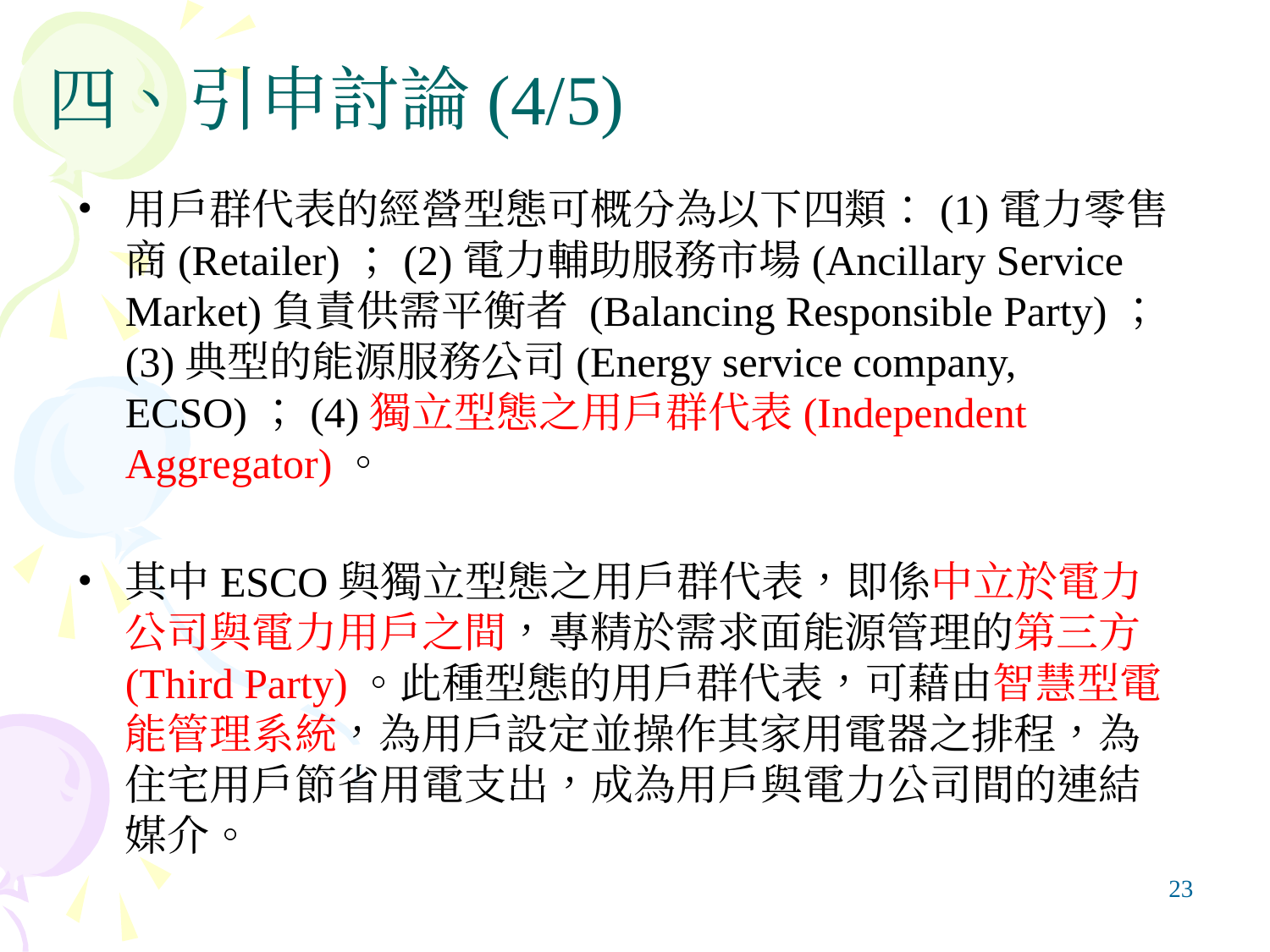

# 四、引申討論(4/5)
用戶群代表的經營型態可概分為以下四類：(1)電力零售商(Retailer)；(2)電力輔助服務市場(Ancillary Service Market)負責供需平衡者 (Balancing Responsible Party)； (3)典型的能源服務公司(Energy service company, ECSO)；(4)獨立型態之用戶群代表(Independent Aggregator)。

其中ESCO與獨立型態之用戶群代表，即係中立於電力公司與電力用戶之間，專精於需求面能源管理的第三方(Third Party)。此種型態的用戶群代表，可藉由智慧型電能管理系統，為用戶設定並操作其家用電器之排程，為住宅用戶節省用電支出，成為用戶與電力公司間的連結媒介。

23